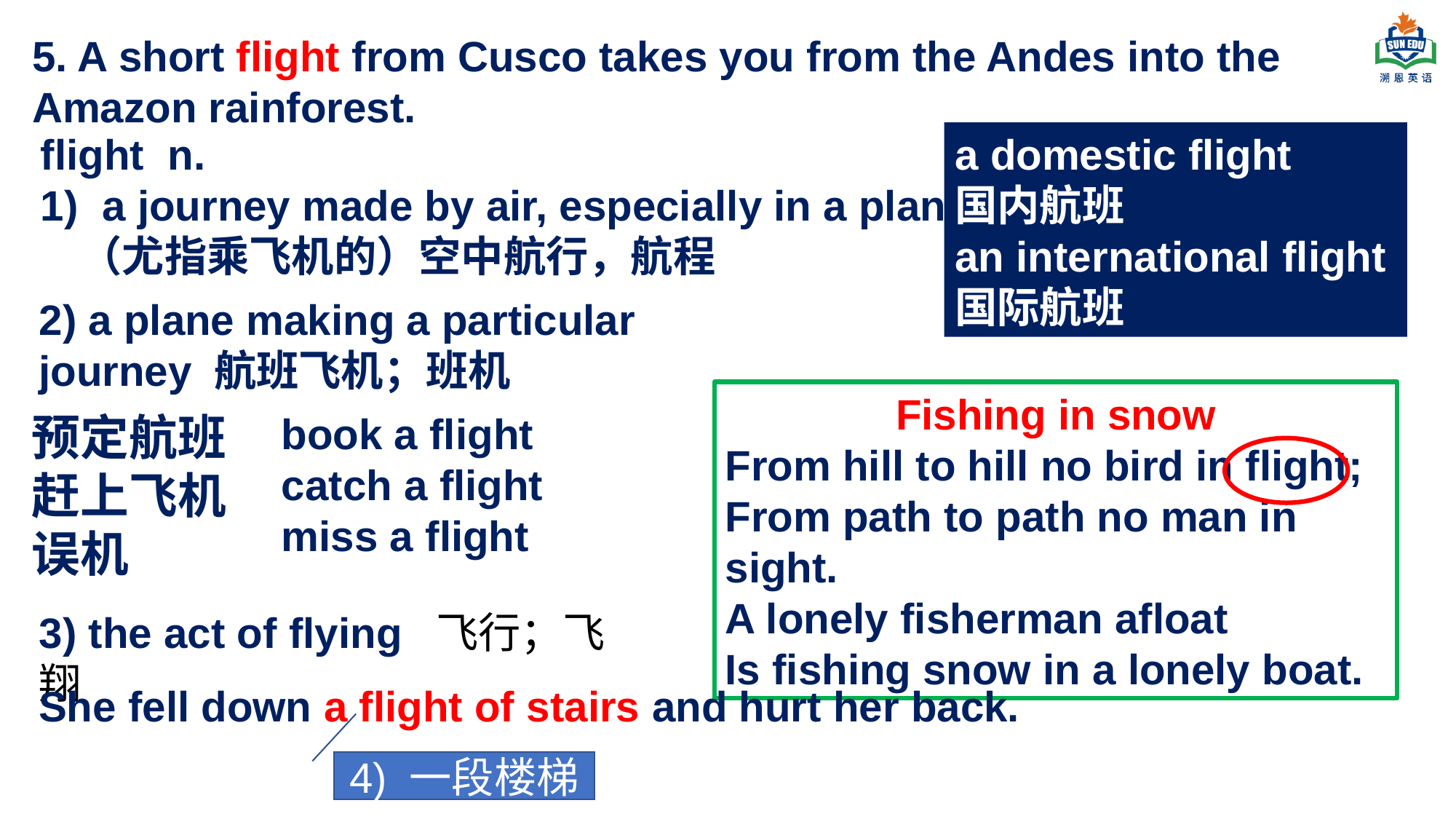

5. A short flight from Cusco takes you from the Andes into the Amazon rainforest.
flight  n.
a journey made by air, especially in a plane
   （尤指乘飞机的）空中航行，航程
a domestic flight
国内航班
an international flight
国际航班
2) a plane making a particular journey 航班飞机；班机
Fishing in snow
From hill to hill no bird in flight;
From path to path no man in sight.
A lonely fisherman afloat
Is fishing snow in a lonely boat.
预定航班
赶上飞机
误机
book a flight
catch a flight
miss a flight

3) the act of flying  飞行；飞翔
She fell down a flight of stairs and hurt her back.

4) 一段楼梯